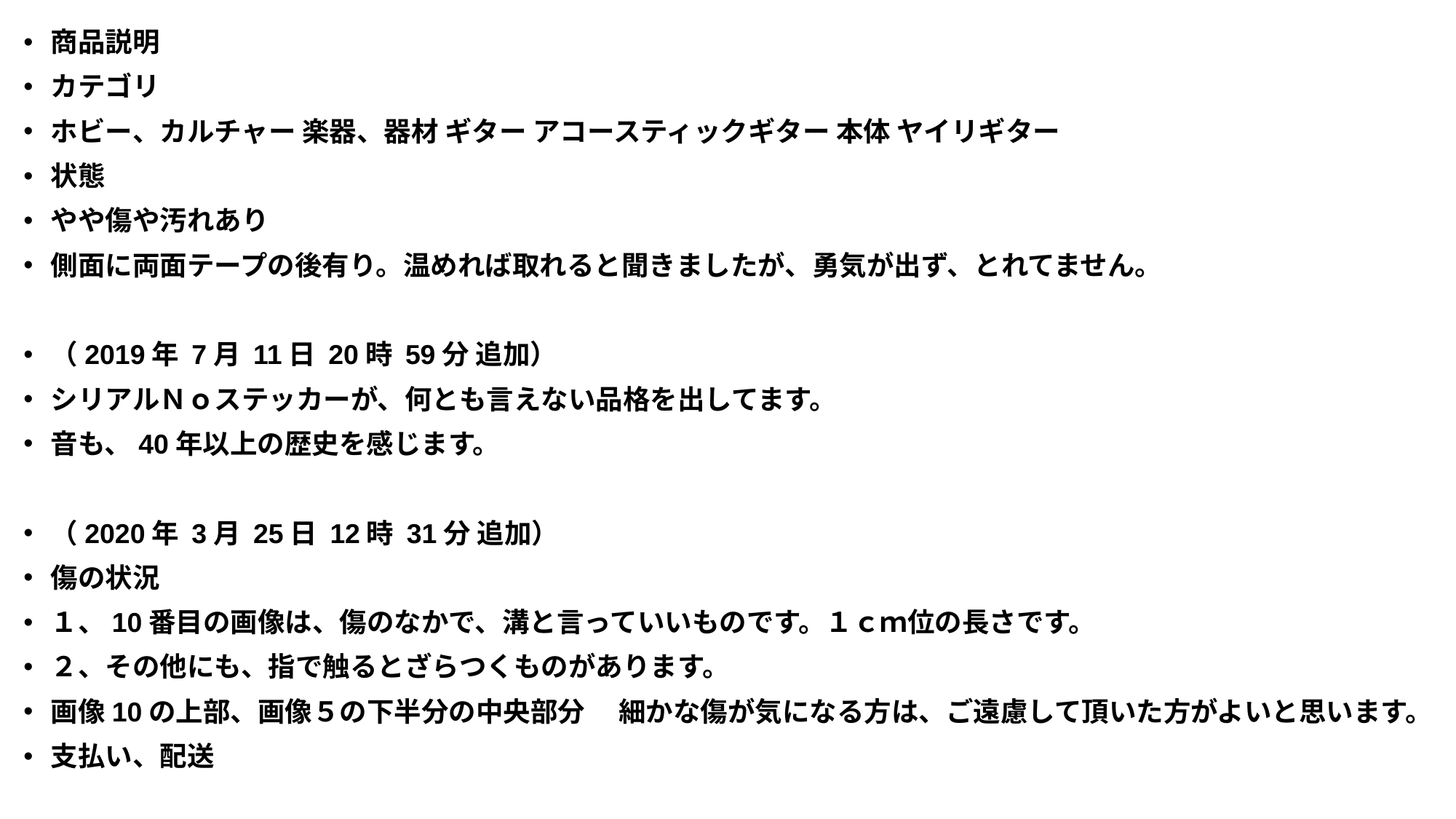

商品説明
カテゴリ
ホビー、カルチャー 楽器、器材 ギター アコースティックギター 本体 ヤイリギター
状態
やや傷や汚れあり
側面に両面テープの後有り。温めれば取れると聞きましたが、勇気が出ず、とれてません。

（2019年 7月 11日 20時 59分 追加）
シリアルＮｏステッカーが、何とも言えない品格を出してます。
音も、40年以上の歴史を感じます。

（2020年 3月 25日 12時 31分 追加）
傷の状況
１、10番目の画像は、傷のなかで、溝と言っていいものです。１ｃｍ位の長さです。
２、その他にも、指で触るとざらつくものがあります。
画像10の上部、画像５の下半分の中央部分 　細かな傷が気になる方は、ご遠慮して頂いた方がよいと思います。
支払い、配送